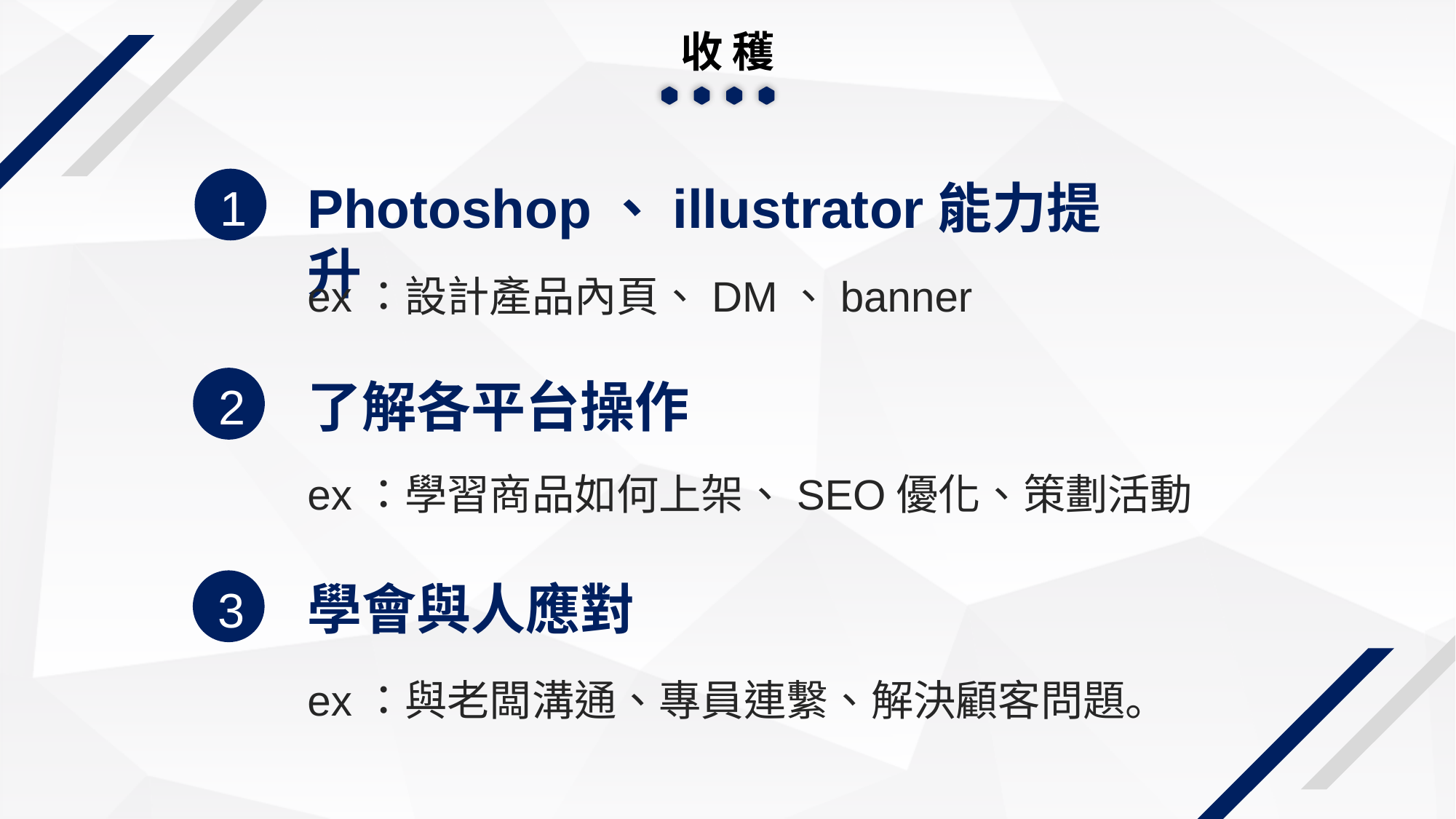

收穫

1
Photoshop、illustrator能力提升
ex：設計產品內頁、DM、banner

2
了解各平台操作
ex：學習商品如何上架、SEO優化、策劃活動

3
學會與人應對
ex：與老闆溝通、專員連繫、解決顧客問題。